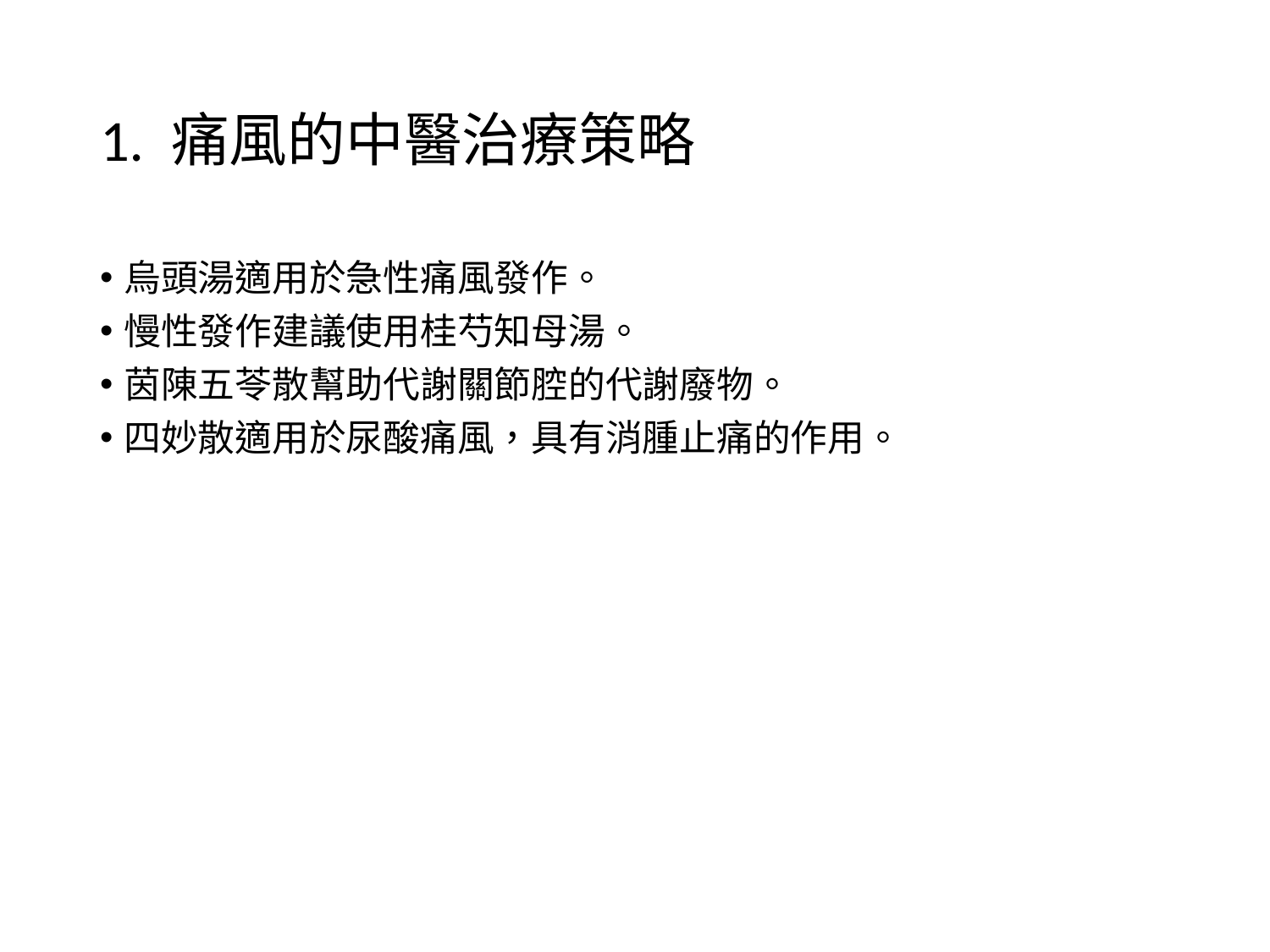

# 1. 痛風的中醫治療策略
烏頭湯適用於急性痛風發作。
慢性發作建議使用桂芍知母湯。
茵陳五苓散幫助代謝關節腔的代謝廢物。
四妙散適用於尿酸痛風，具有消腫止痛的作用。